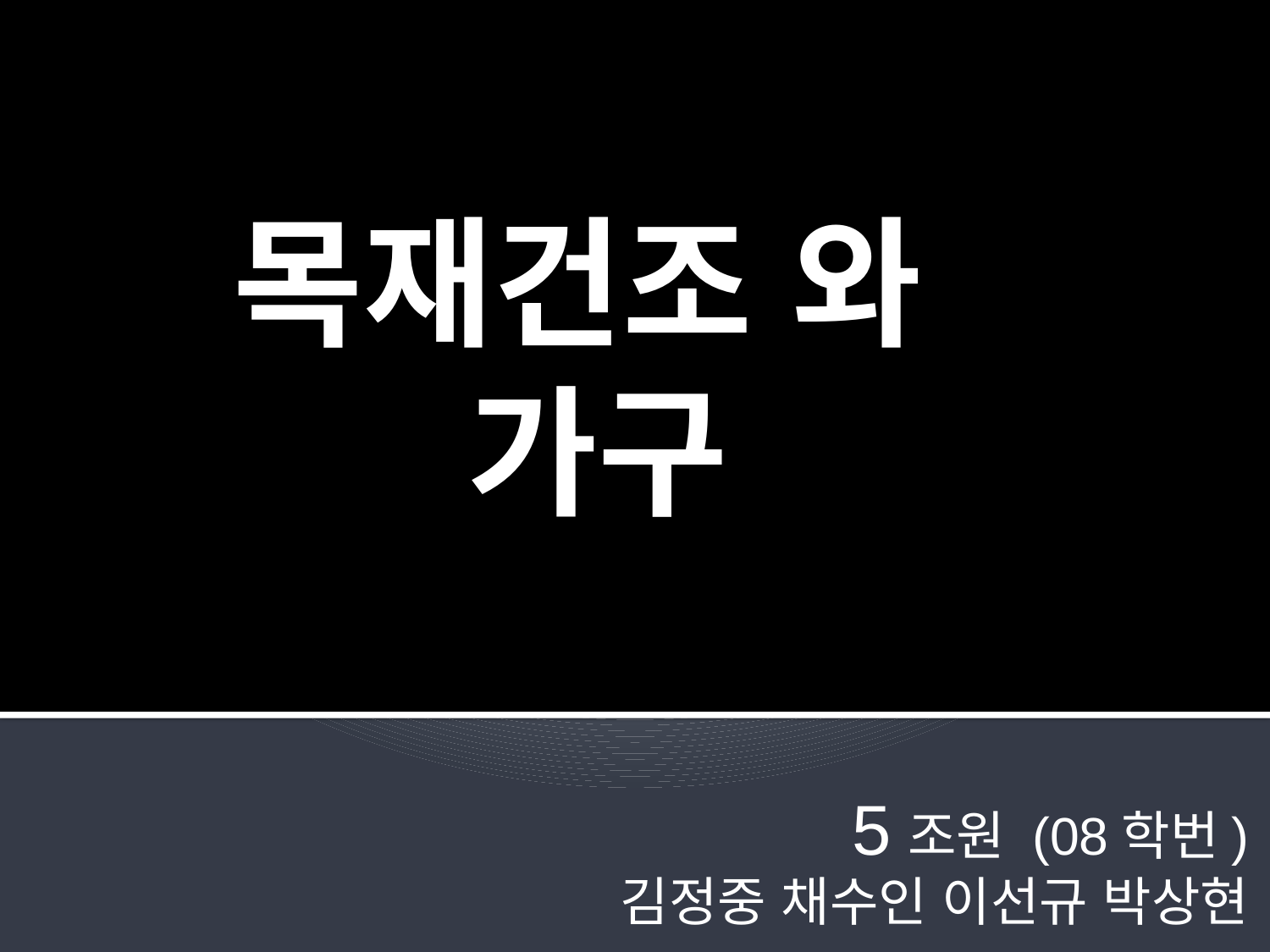

# 목재건조 와 가구
5조원 (08학번)
김정중 채수인 이선규 박상현